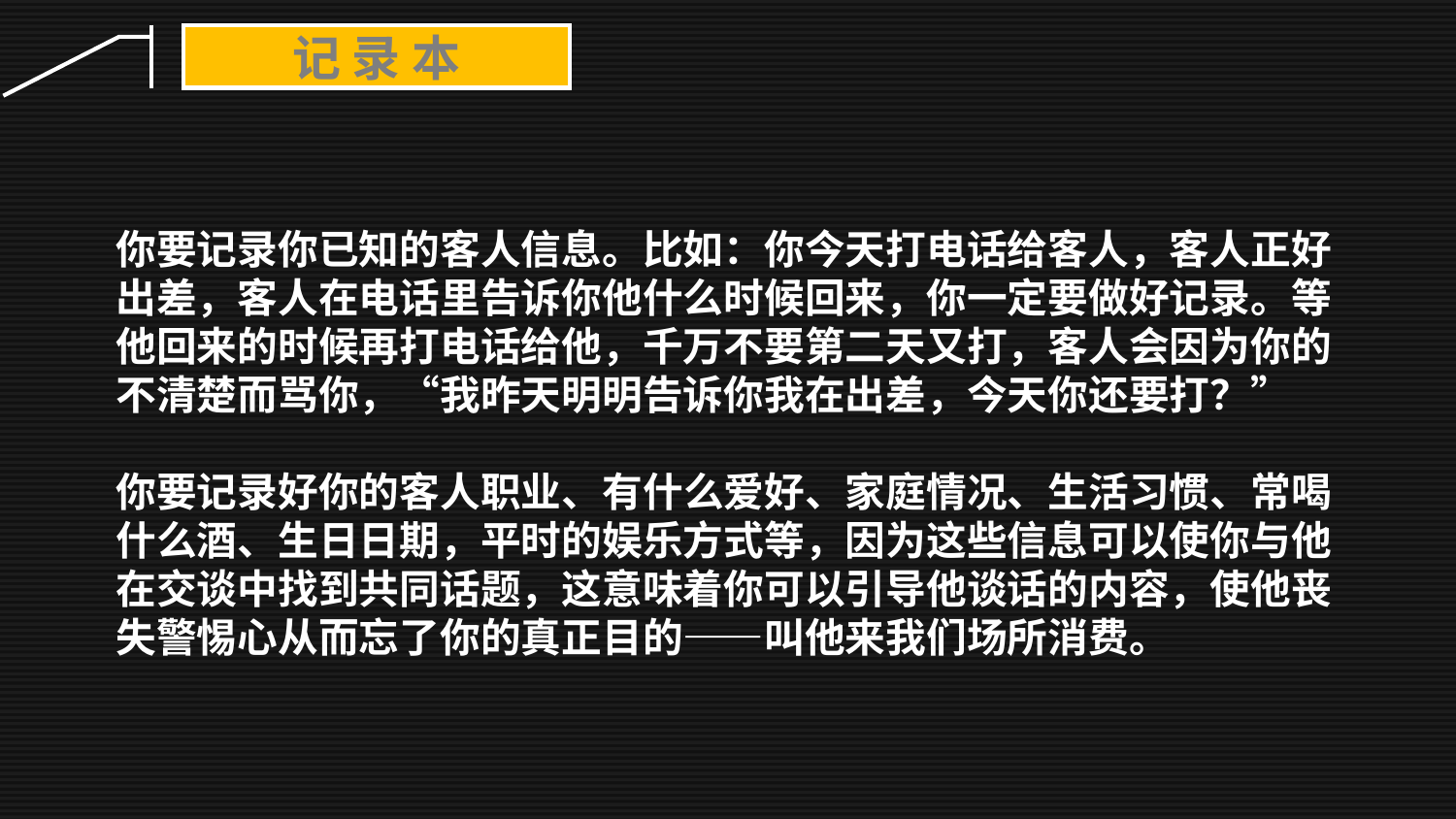

记 录 本
你要记录你已知的客人信息。比如：你今天打电话给客人，客人正好出差，客人在电话里告诉你他什么时候回来，你一定要做好记录。等他回来的时候再打电话给他，千万不要第二天又打，客人会因为你的不清楚而骂你，“我昨天明明告诉你我在出差，今天你还要打？”

你要记录好你的客人职业、有什么爱好、家庭情况、生活习惯、常喝什么酒、生日日期，平时的娱乐方式等，因为这些信息可以使你与他在交谈中找到共同话题，这意味着你可以引导他谈话的内容，使他丧失警惕心从而忘了你的真正目的——叫他来我们场所消费。